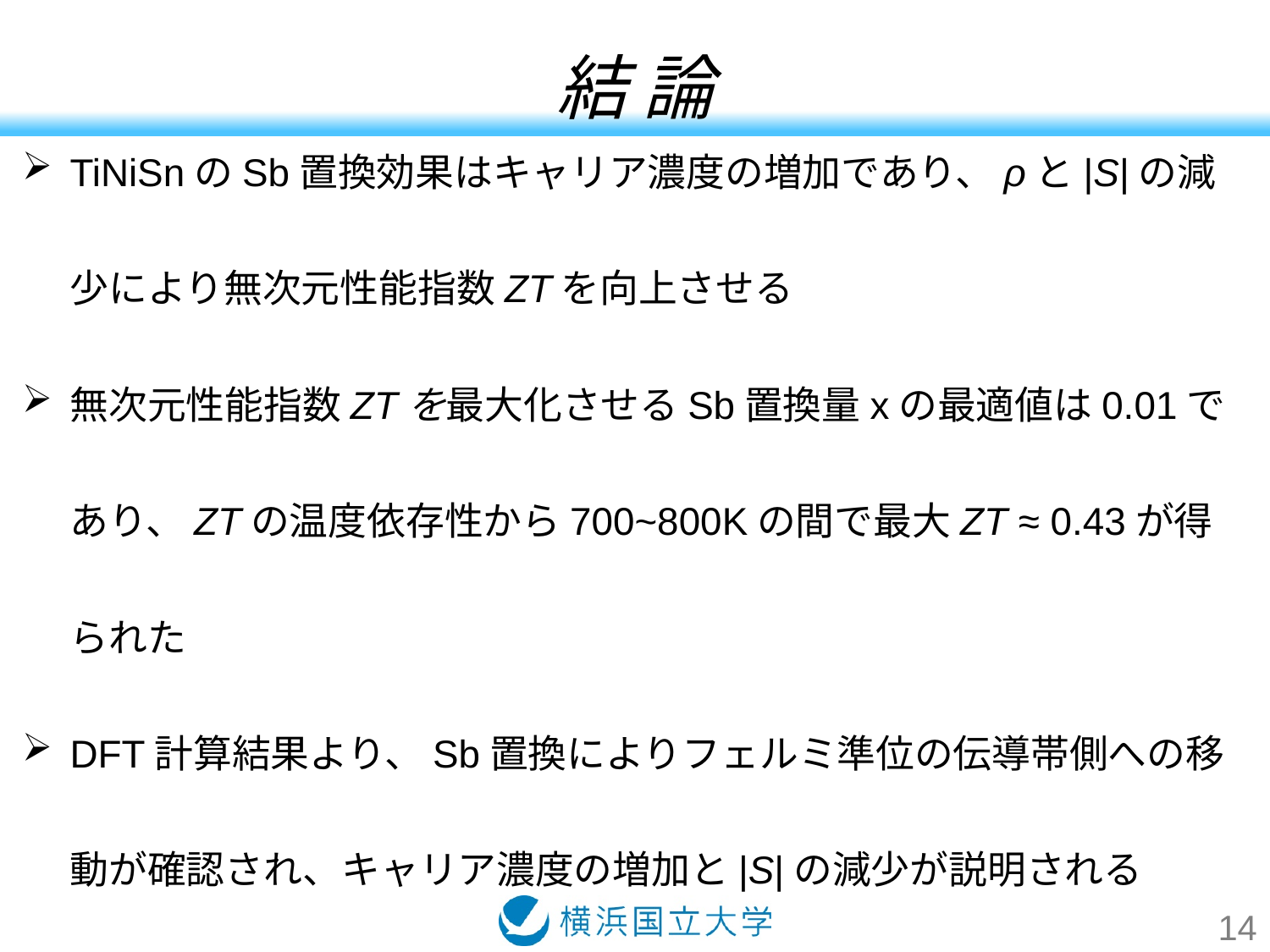

結 論
TiNiSnのSb置換効果はキャリア濃度の増加であり、ρと|S|の減少により無次元性能指数ZTを向上させる
無次元性能指数ZTを最大化させるSb置換量xの最適値は0.01であり、ZTの温度依存性から700~800Kの間で最大ZT ≈ 0.43が得られた
DFT計算結果より、Sb置換によりフェルミ準位の伝導帯側への移動が確認され、キャリア濃度の増加と|S|の減少が説明される
14